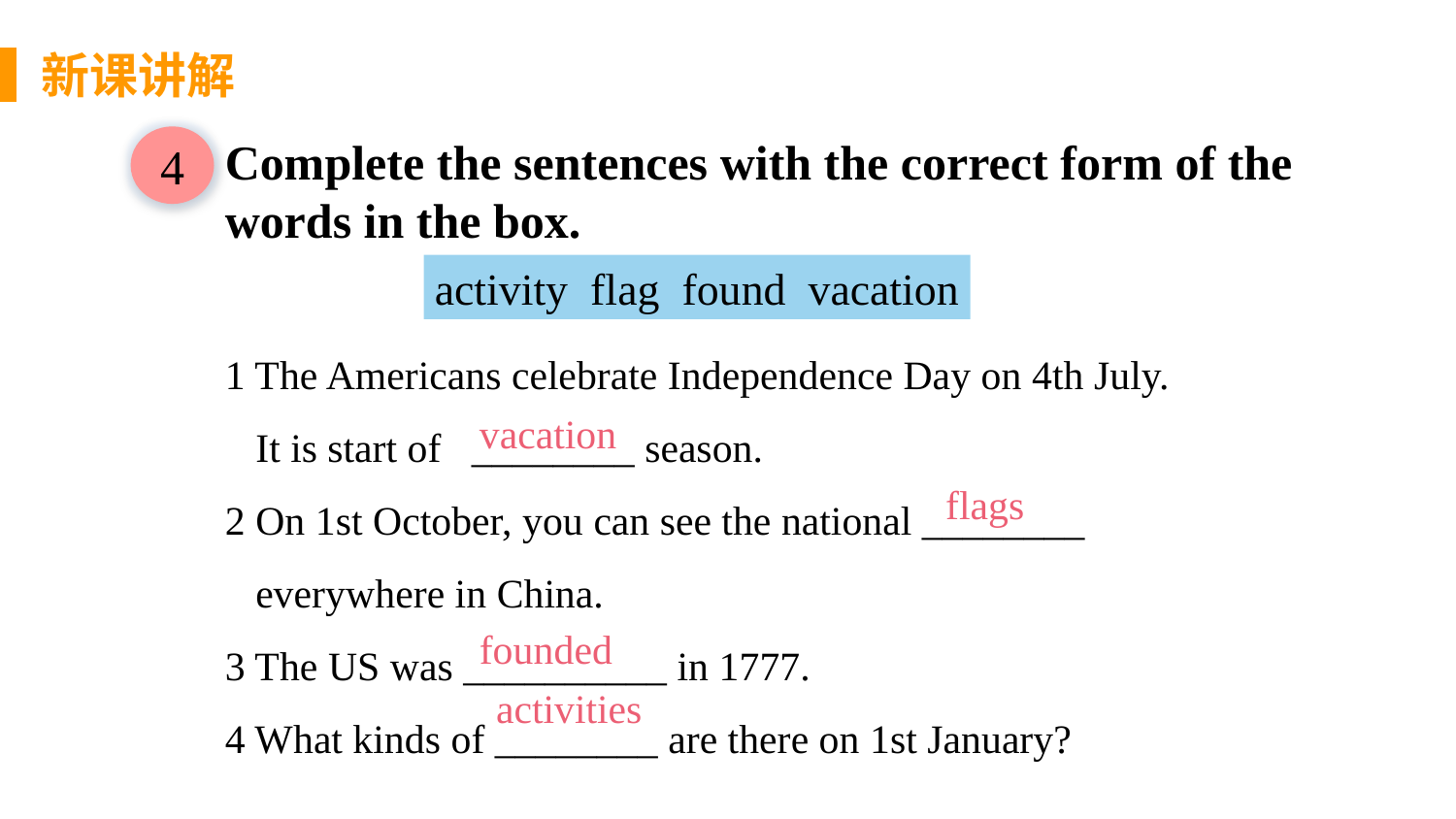

新课讲解

4
Complete the sentences with the correct form of the words in the box.
activity  flag  found  vacation
1 The Americans celebrate Independence Day on 4th July.
   It is start of   ________ season.
2 On 1st October, you can see the national ________
   everywhere in China.
3 The US was __________ in 1777.
4 What kinds of ________ are there on 1st January?
vacation
flags
founded
activities